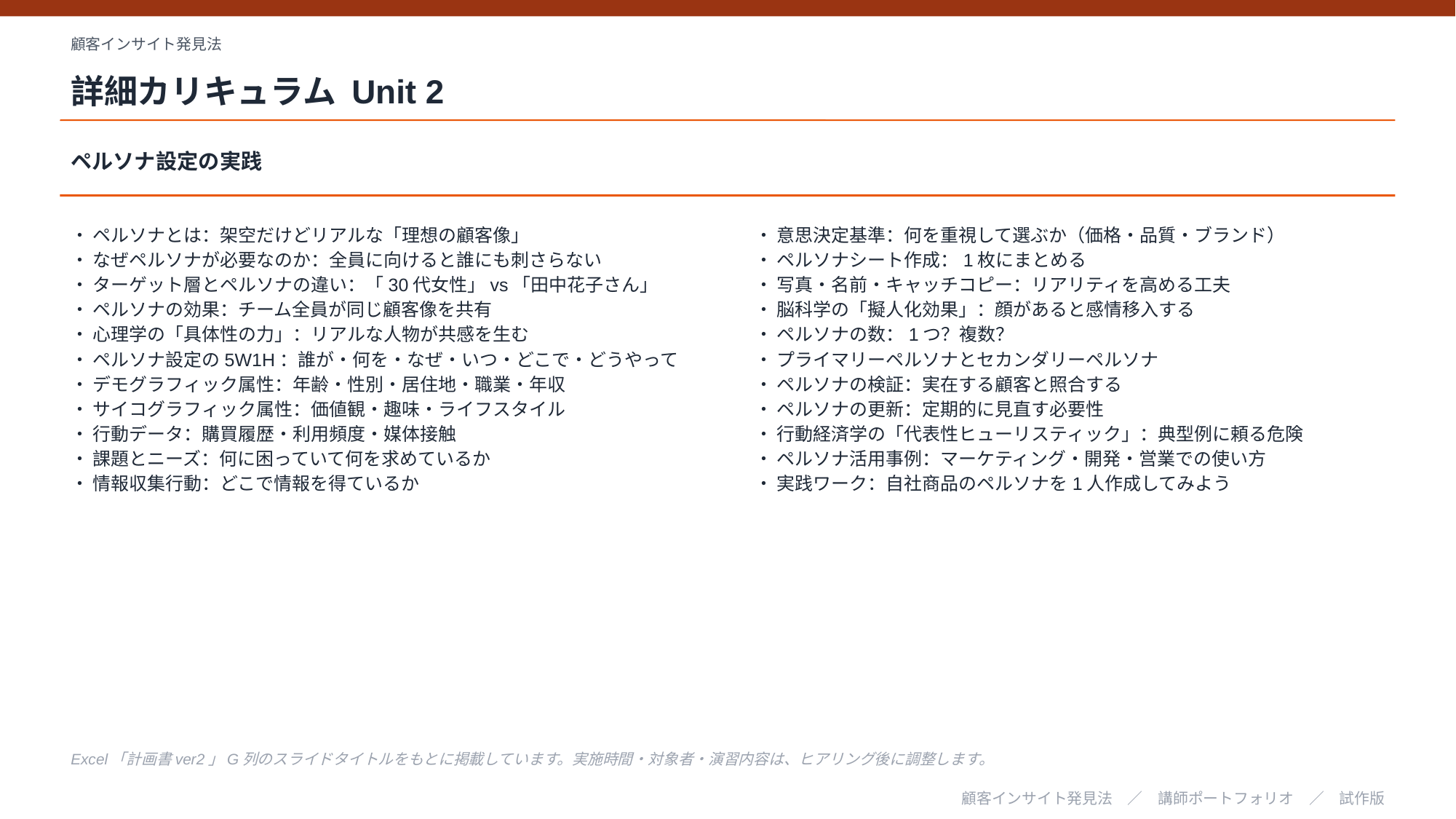

顧客インサイト発見法
詳細カリキュラム Unit 2

ペルソナ設定の実践

・ ペルソナとは：架空だけどリアルな「理想の顧客像」
・ なぜペルソナが必要なのか：全員に向けると誰にも刺さらない
・ ターゲット層とペルソナの違い：「30代女性」vs「田中花子さん」
・ ペルソナの効果：チーム全員が同じ顧客像を共有
・ 心理学の「具体性の力」：リアルな人物が共感を生む
・ ペルソナ設定の5W1H：誰が・何を・なぜ・いつ・どこで・どうやって
・ デモグラフィック属性：年齢・性別・居住地・職業・年収
・ サイコグラフィック属性：価値観・趣味・ライフスタイル
・ 行動データ：購買履歴・利用頻度・媒体接触
・ 課題とニーズ：何に困っていて何を求めているか
・ 情報収集行動：どこで情報を得ているか
・ 意思決定基準：何を重視して選ぶか（価格・品質・ブランド）
・ ペルソナシート作成：1枚にまとめる
・ 写真・名前・キャッチコピー：リアリティを高める工夫
・ 脳科学の「擬人化効果」：顔があると感情移入する
・ ペルソナの数：1つ？複数？
・ プライマリーペルソナとセカンダリーペルソナ
・ ペルソナの検証：実在する顧客と照合する
・ ペルソナの更新：定期的に見直す必要性
・ 行動経済学の「代表性ヒューリスティック」：典型例に頼る危険
・ ペルソナ活用事例：マーケティング・開発・営業での使い方
・ 実践ワーク：自社商品のペルソナを1人作成してみよう
Excel「計画書ver2」G列のスライドタイトルをもとに掲載しています。実施時間・対象者・演習内容は、ヒアリング後に調整します。
顧客インサイト発見法　／　講師ポートフォリオ　／　試作版